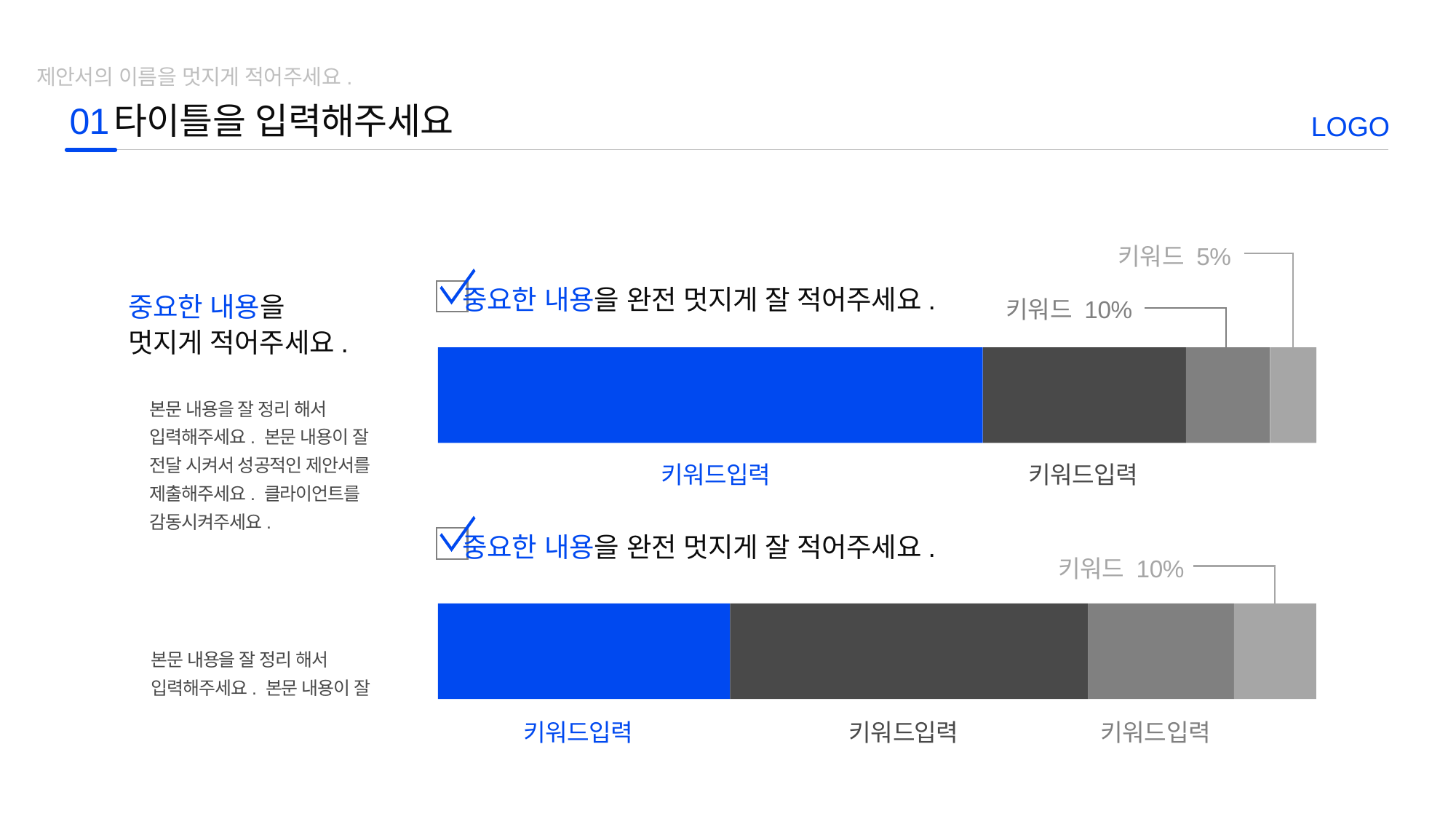

제안서의 이름을 멋지게 적어주세요.
01
타이틀을 입력해주세요
LOGO
키워드 5%

중요한 내용을 완전 멋지게 잘 적어주세요.
중요한 내용을
멋지게 적어주세요.

키워드 10%

65%
20%
본문 내용을 잘 정리 해서 입력해주세요. 본문 내용이 잘 전달 시켜서 성공적인 제안서를 제출해주세요. 클라이언트를 감동시켜주세요.
키워드입력
키워드입력

중요한 내용을 완전 멋지게 잘 적어주세요.

키워드 10%

30%
45%
15%
본문 내용을 잘 정리 해서 입력해주세요. 본문 내용이 잘
키워드입력
키워드입력
키워드입력